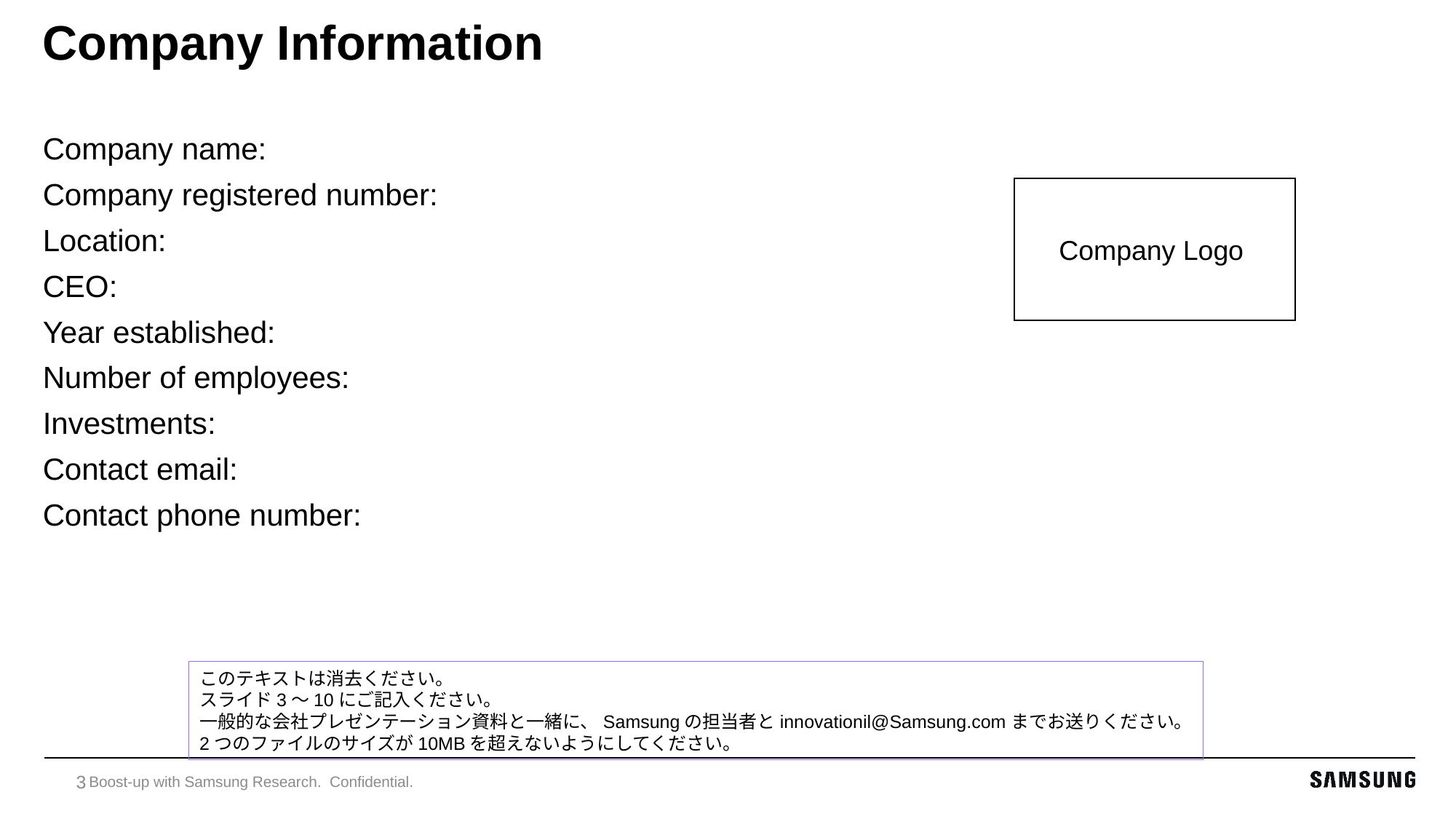

# Company Information
Company name:
Company registered number:
Location:
CEO:
Year established:
Number of employees:
Investments:
Contact email:
Contact phone number:

Company Logo
このテキストは消去ください。
スライド3～10にご記入ください。
一般的な会社プレゼンテーション資料と一緒に、Samsungの担当者とinnovationil@Samsung.comまでお送りください。
2つのファイルのサイズが10MBを超えないようにしてください。
Boost-up with Samsung Research.  Confidential.
3